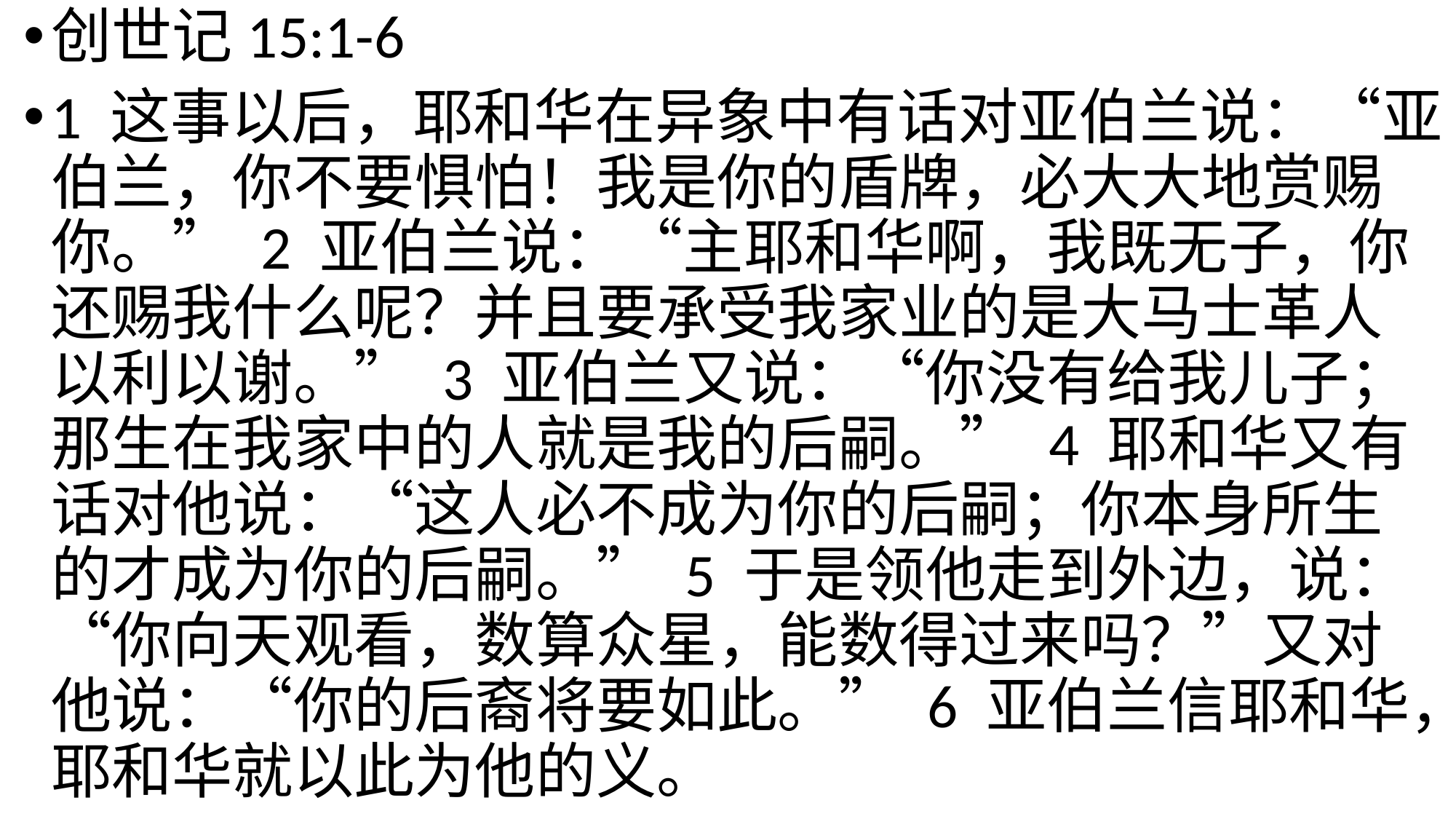

创世记‬15:1-6
1 这事以后，耶和华在异象中有话对亚伯兰说：“亚伯兰，你不要惧怕！我是你的盾牌，必大大地赏赐你。” 2 亚伯兰说：“主耶和华啊，我既无子，你还赐我什么呢？并且要承受我家业的是大马士革人以利以谢。” 3 亚伯兰又说：“你没有给我儿子；那生在我家中的人就是我的后嗣。” 4 耶和华又有话对他说：“这人必不成为你的后嗣；你本身所生的才成为你的后嗣。” 5 于是领他走到外边，说：“你向天观看，数算众星，能数得过来吗？”又对他说：“你的后裔将要如此。” 6 亚伯兰信耶和华，耶和华就以此为他的义。